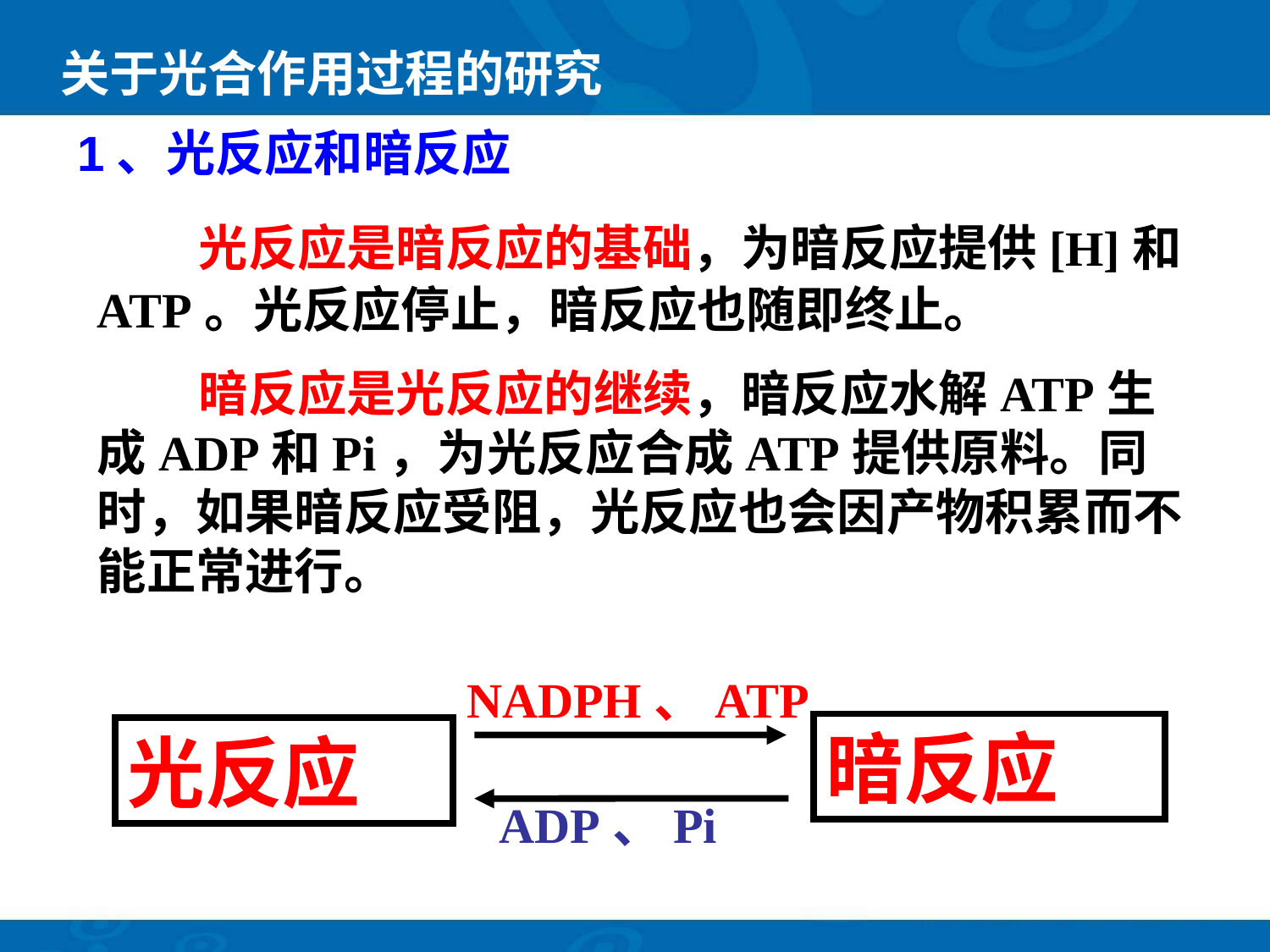

关于光合作用过程的研究
1、光反应和暗反应
      光反应是暗反应的基础，为暗反应提供[H]和ATP。光反应停止，暗反应也随即终止。
        暗反应是光反应的继续，暗反应水解ATP生成ADP和Pi，为光反应合成ATP提供原料。同时，如果暗反应受阻，光反应也会因产物积累而不能正常进行。
NADPH、ATP

暗反应
光反应
ADP、Pi